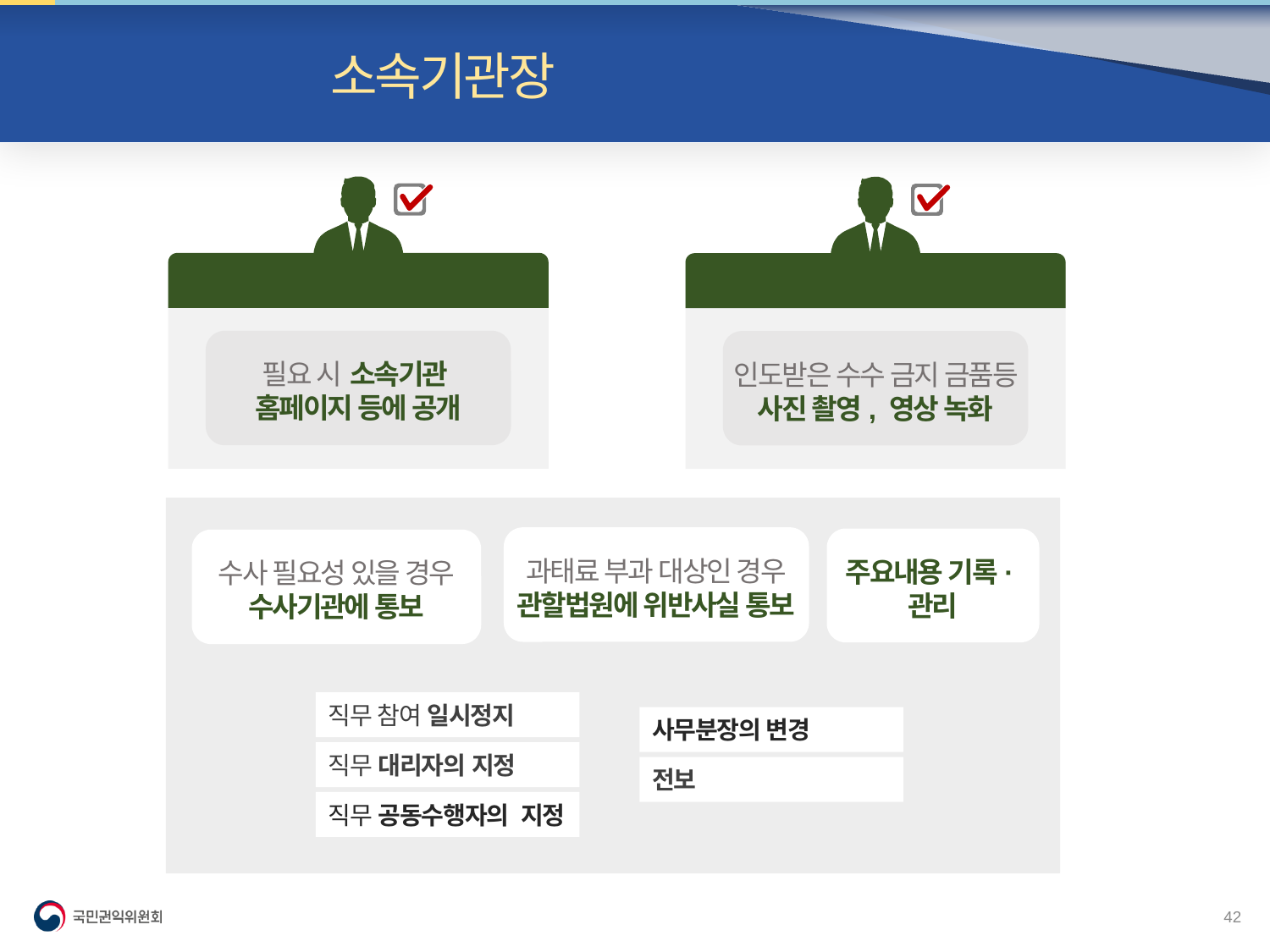

대응 조치  |  소속기관장

부정청탁
금품등 수수

필요 시 소속기관
홈페이지 등에 공개
인도받은 수수 금지 금품등
사진 촬영, 영상 녹화

과태료 부과 대상인 경우
관할법원에 위반사실 통보
주요내용 기록·관리
수사 필요성 있을 경우
수사기관에 통보
직무 참여 일시정지
직무 대리자의 지정
직무 공동수행자의  지정
사무분장의 변경
전보
42